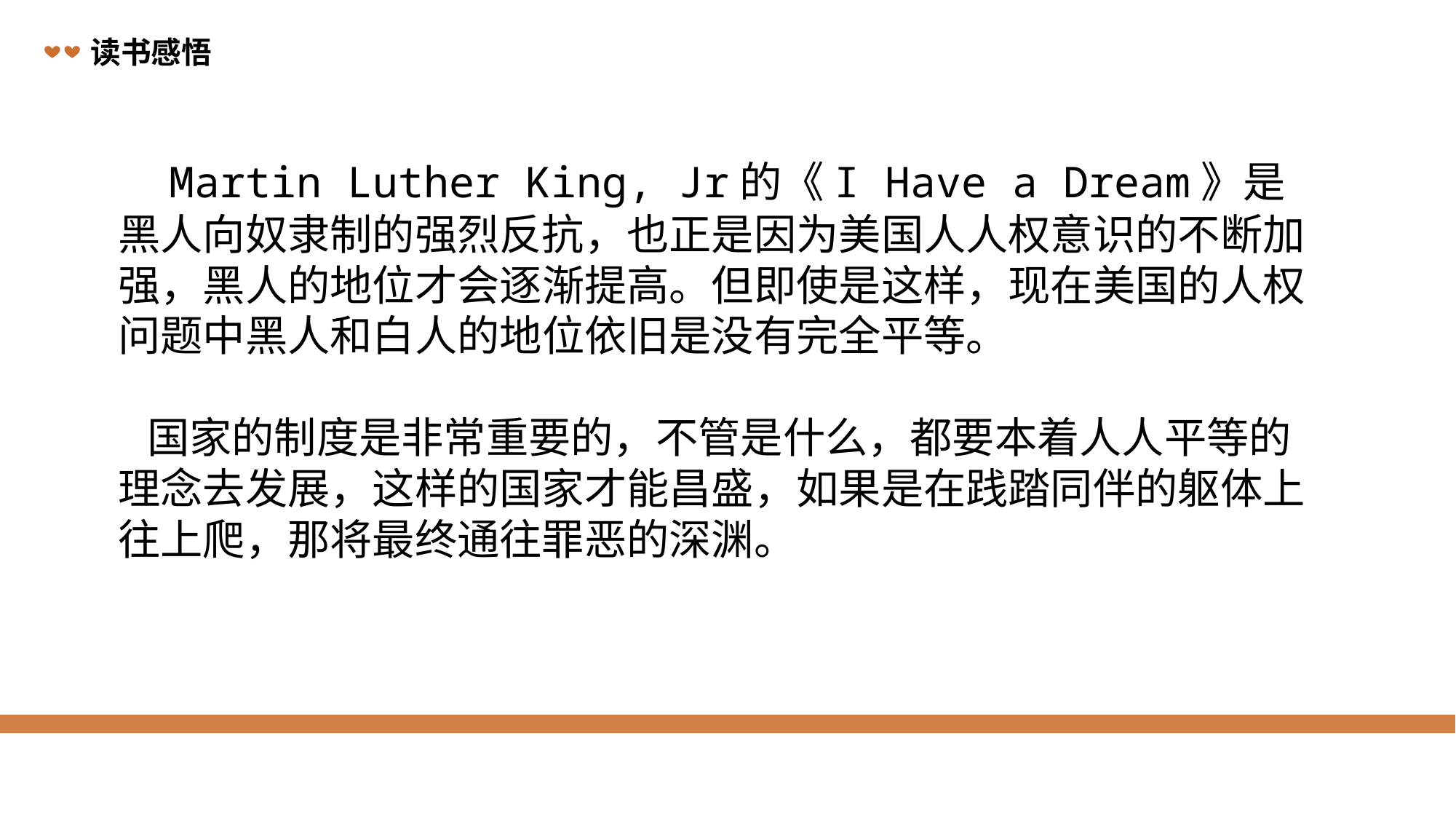

读书感悟

  Martin Luther King, Jr的《I Have a Dream》是黑人向奴隶制的强烈反抗，也正是因为美国人人权意识的不断加强，黑人的地位才会逐渐提高。但即使是这样，现在美国的人权问题中黑人和白人的地位依旧是没有完全平等。

  国家的制度是非常重要的，不管是什么，都要本着人人平等的理念去发展，这样的国家才能昌盛，如果是在践踏同伴的躯体上往上爬，那将最终通往罪恶的深渊。